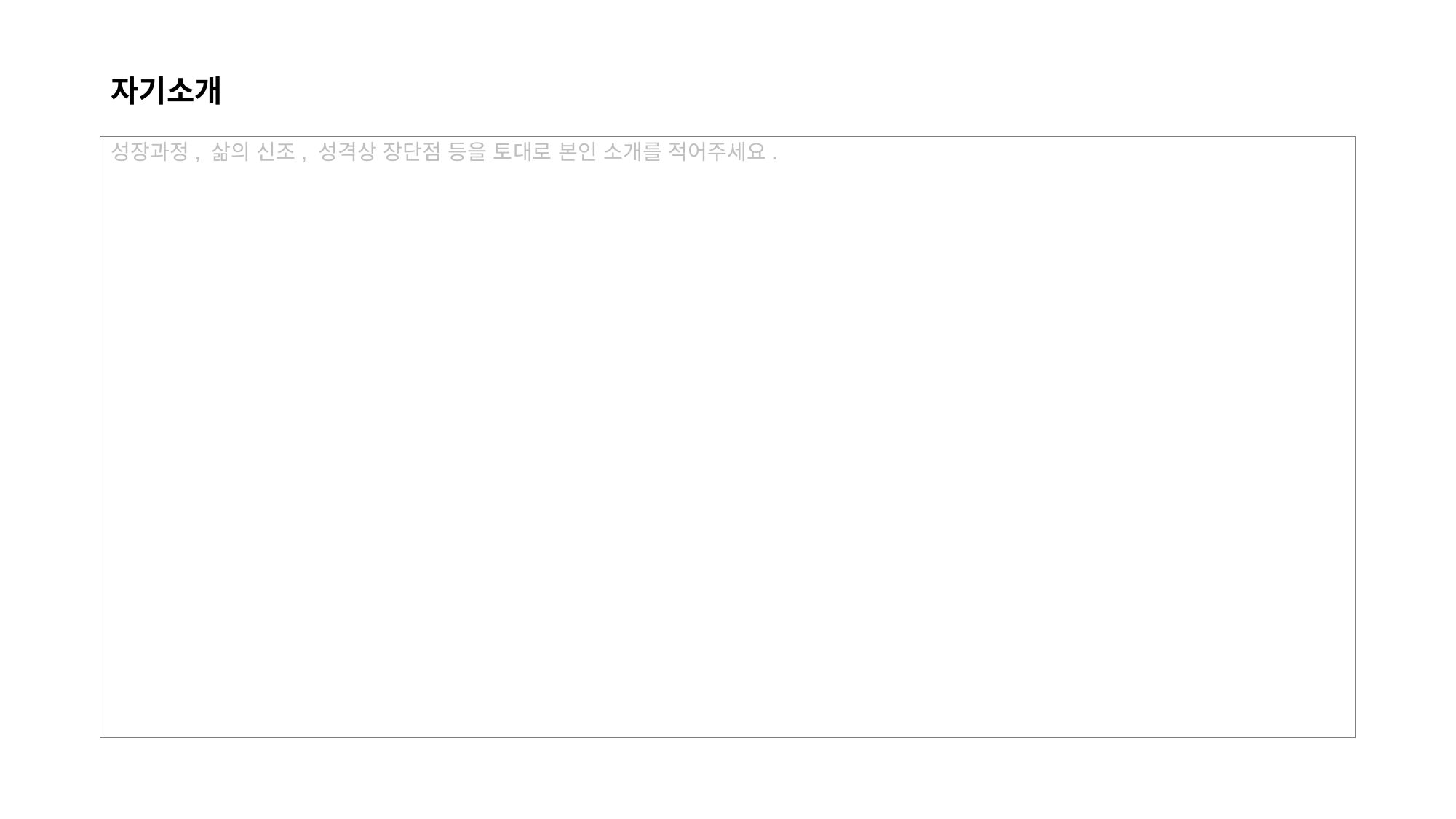

# 자기소개
성장과정, 삶의 신조, 성격상 장단점 등을 토대로 본인 소개를 적어주세요.